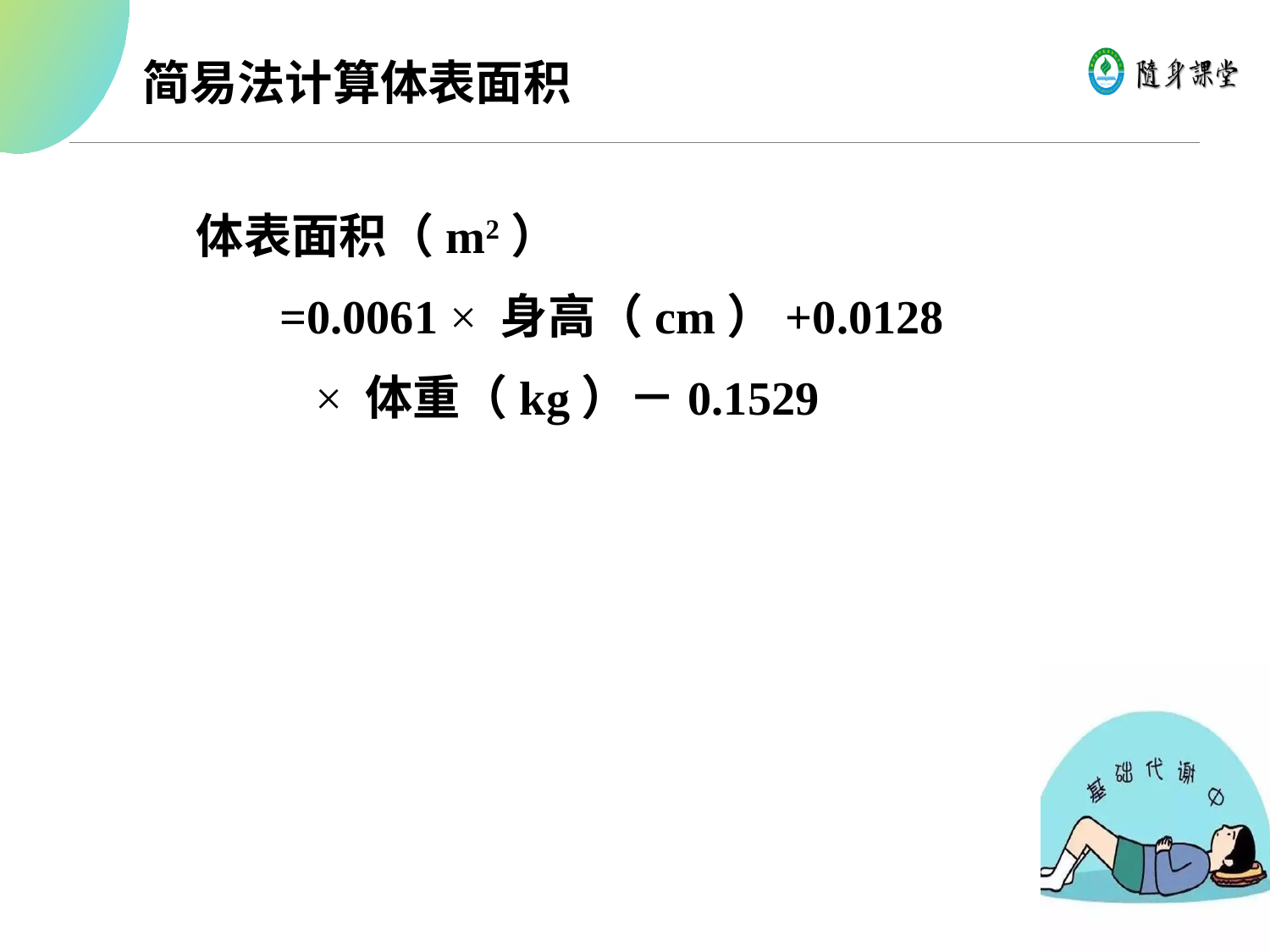

简易法计算体表面积
 体表面积（m2）
        =0.0061 × 身高（cm）+0.0128
           × 体重（kg）－0.1529